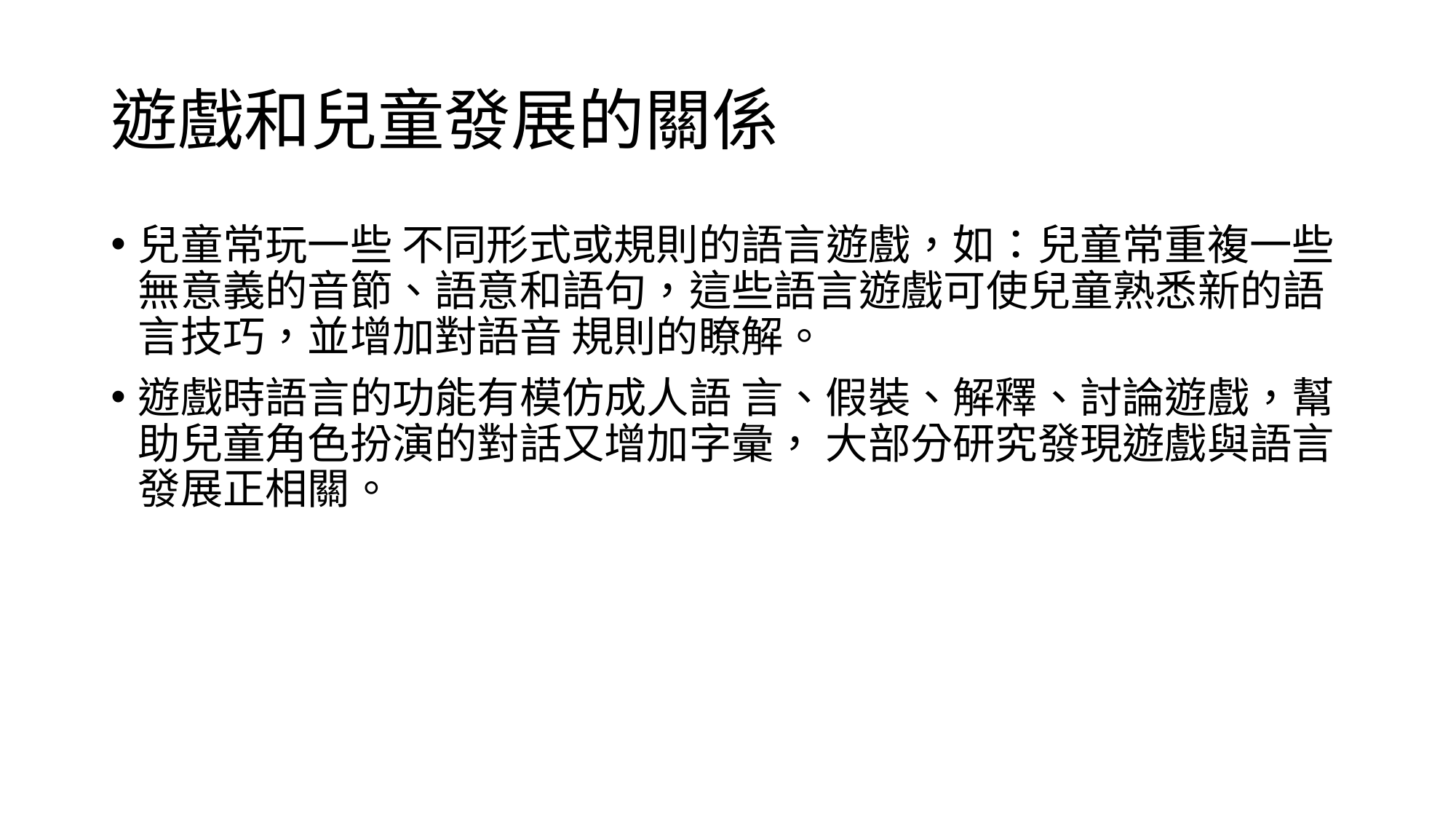

# 遊戲和兒童發展的關係
兒童常玩一些 不同形式或規則的語言遊戲，如：兒童常重複一些無意義的音節、語意和語句，這些語言遊戲可使兒童熟悉新的語言技巧，並增加對語音 規則的瞭解。
遊戲時語言的功能有模仿成人語 言、假裝、解釋、討論遊戲，幫助兒童角色扮演的對話又增加字彙， 大部分研究發現遊戲與語言發展正相關。